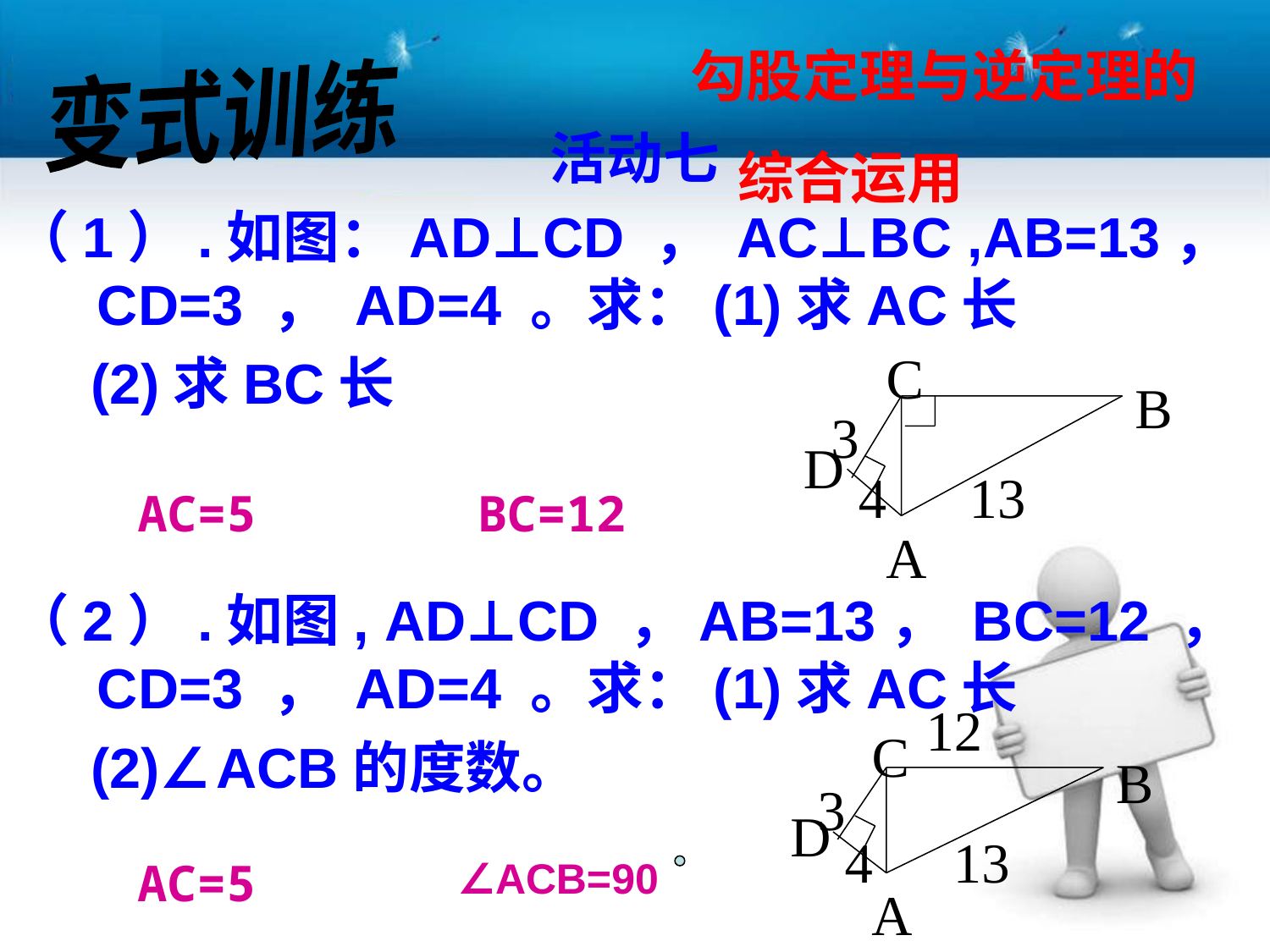

勾股定理与逆定理的综合运用
变式训练

活动七
（1）.如图：AD⊥CD ， AC⊥BC ,AB=13， CD=3 ， AD=4 。求：(1)求AC长
     (2)求BC长

（2）.如图, AD⊥CD ，AB=13， BC=12 ，CD=3 ， AD=4 。求：(1)求AC长
     (2)∠ACB的度数。

C
B
3

D
4
13

A

AC=5
BC=12

12
C
B
3

D
4
13

A

AC=5
∠ACB=90